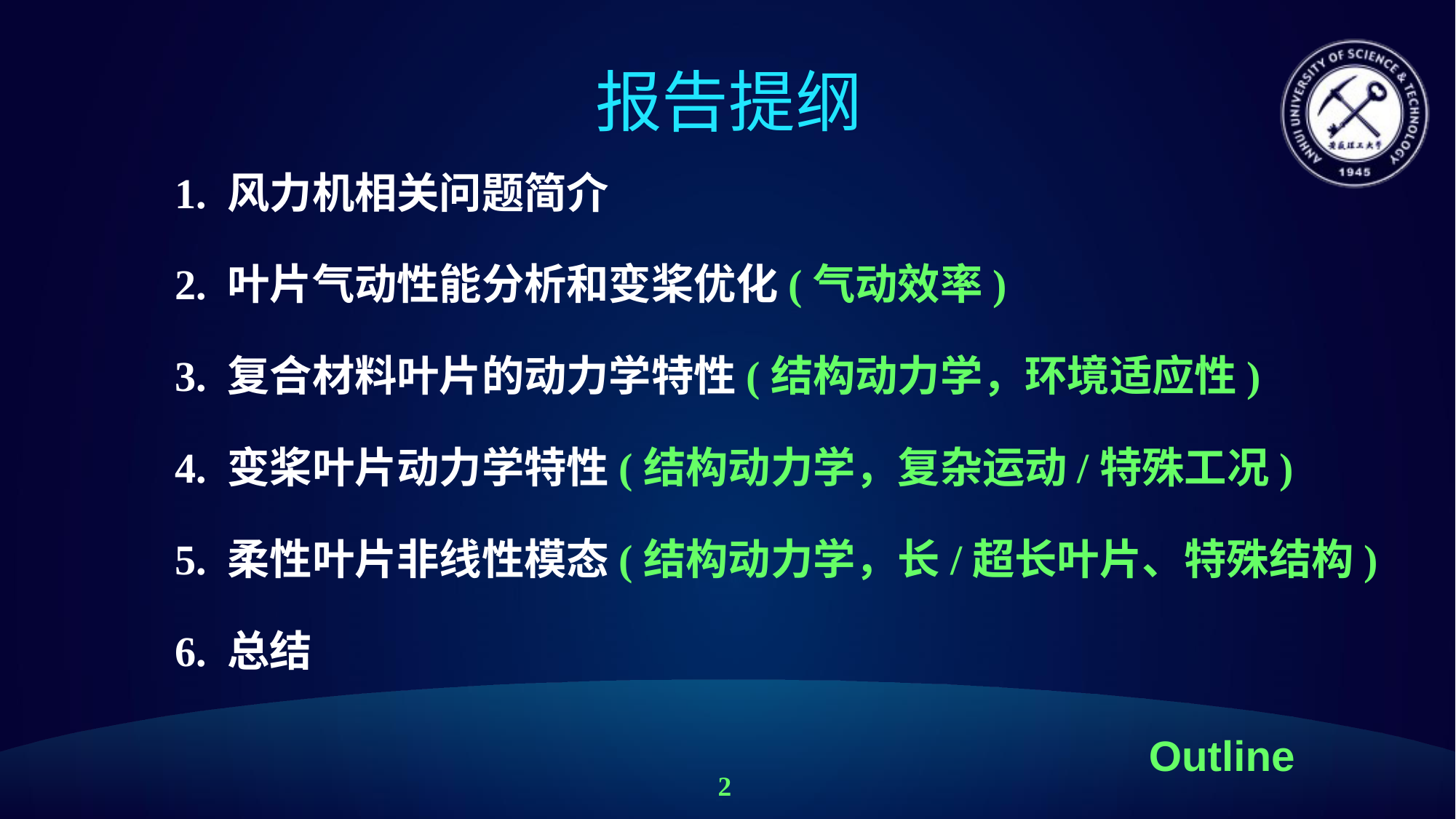

报告提纲

1. 风力机相关问题简介
2. 叶片气动性能分析和变桨优化(气动效率)
3. 复合材料叶片的动力学特性(结构动力学，环境适应性)
4. 变桨叶片动力学特性(结构动力学，复杂运动/特殊工况)
5. 柔性叶片非线性模态(结构动力学，长/超长叶片、特殊结构)
6. 总结

Outline
2